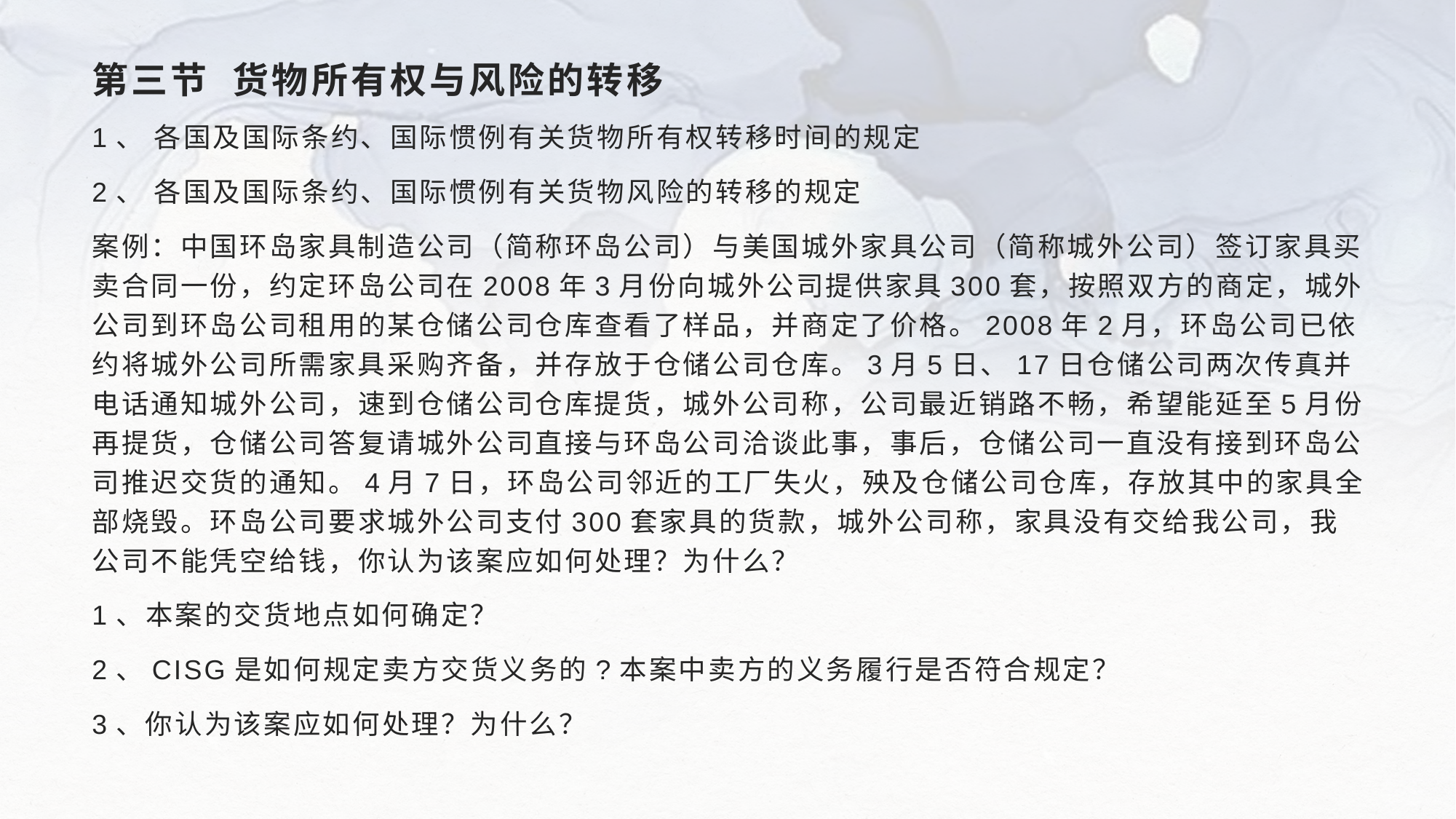

# 第三节  货物所有权与风险的转移
1、 各国及国际条约、国际惯例有关货物所有权转移时间的规定
2、 各国及国际条约、国际惯例有关货物风险的转移的规定
案例：中国环岛家具制造公司（简称环岛公司）与美国城外家具公司（简称城外公司）签订家具买卖合同一份，约定环岛公司在2008年3月份向城外公司提供家具300套，按照双方的商定，城外公司到环岛公司租用的某仓储公司仓库查看了样品，并商定了价格。2008年2月，环岛公司已依约将城外公司所需家具采购齐备，并存放于仓储公司仓库。3月5日、17日仓储公司两次传真并电话通知城外公司，速到仓储公司仓库提货，城外公司称，公司最近销路不畅，希望能延至5月份再提货，仓储公司答复请城外公司直接与环岛公司洽谈此事，事后，仓储公司一直没有接到环岛公司推迟交货的通知。4月7日，环岛公司邻近的工厂失火，殃及仓储公司仓库，存放其中的家具全部烧毁。环岛公司要求城外公司支付300套家具的货款，城外公司称，家具没有交给我公司，我公司不能凭空给钱，你认为该案应如何处理？为什么？
1、本案的交货地点如何确定？
2、CISG是如何规定卖方交货义务的?本案中卖方的义务履行是否符合规定？
3、你认为该案应如何处理？为什么？